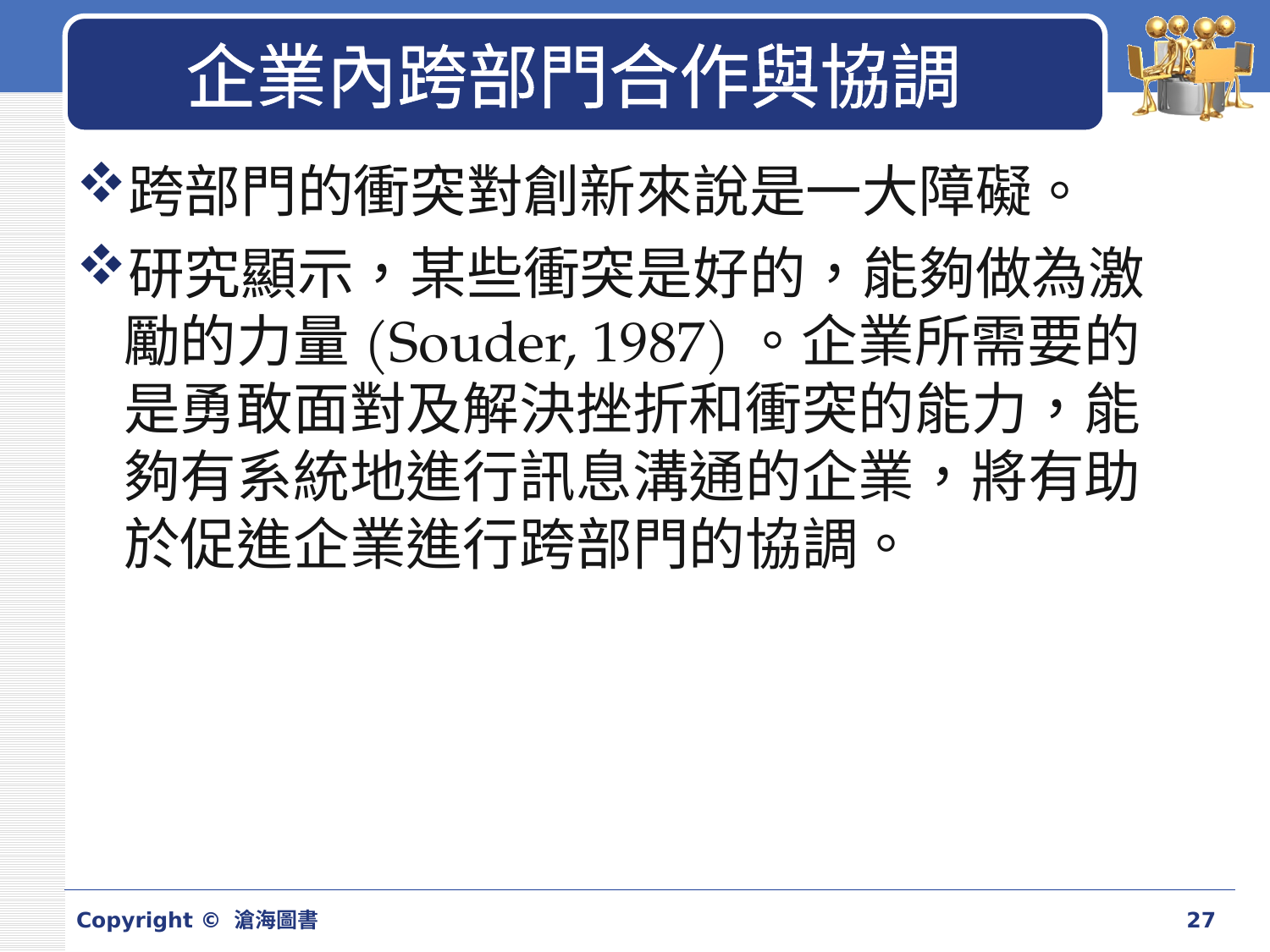

# 企業內跨部門合作與協調
跨部門的衝突對創新來說是一大障礙。
研究顯示，某些衝突是好的，能夠做為激勵的力量(Souder, 1987)。企業所需要的是勇敢面對及解決挫折和衝突的能力，能夠有系統地進行訊息溝通的企業，將有助於促進企業進行跨部門的協調。
Copyright © 滄海圖書
27